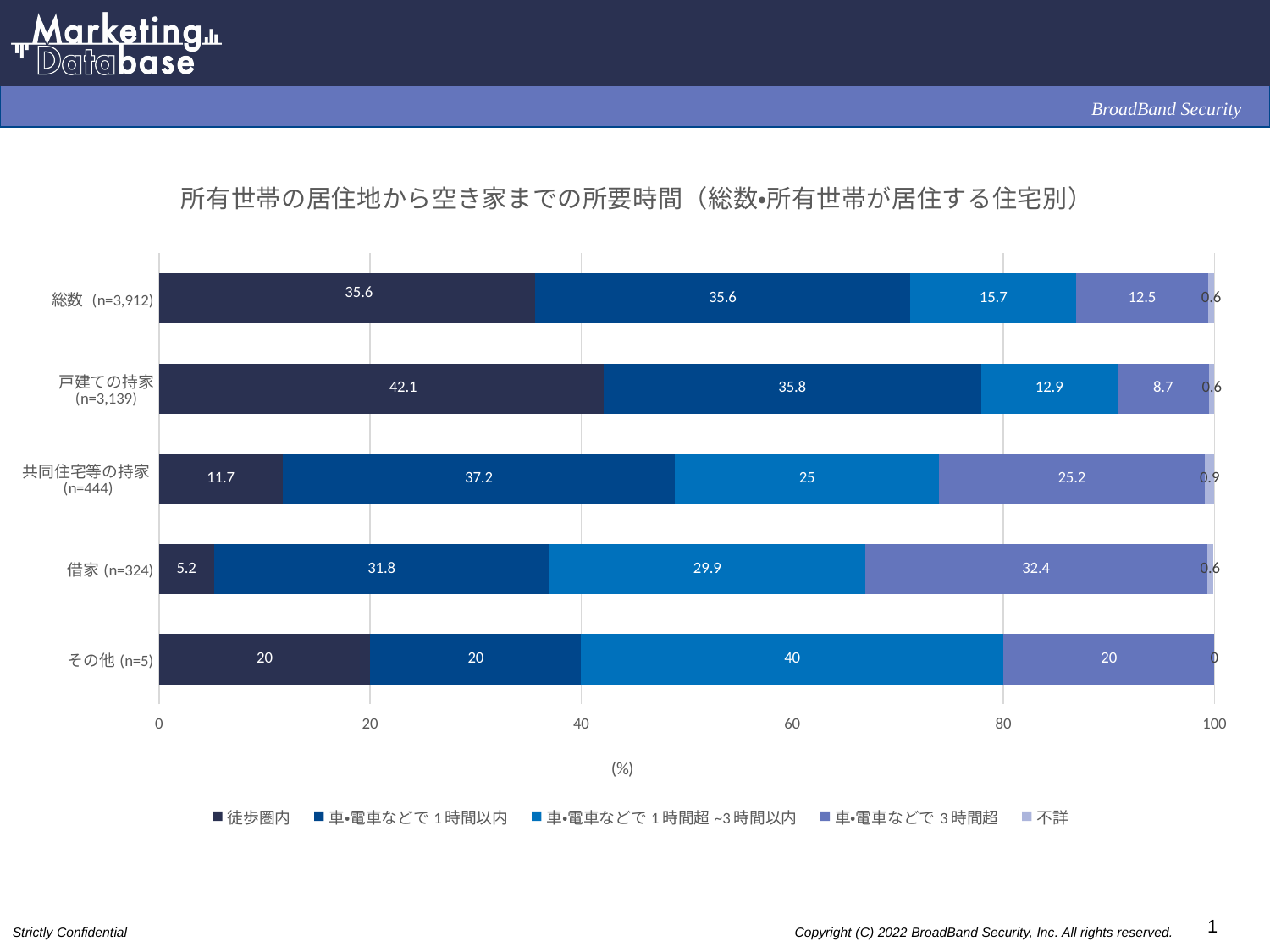

### Chart: 所有世帯の居住地から空き家までの所要時間（総数・所有世帯が居住する住宅別）

| Category | 徒歩圏内 | 車・電車などで1時間以内 | 車・電車などで1時間超~3時間以内 | 車・電車などで3時間超 | 不詳 |
|---|---|---|---|---|---|
| 総数 (n=3,912) | 35.6 | 35.6 | 15.7 | 12.5 | 0.6 |
| 戸建ての持家 (n=3,139) | 42.1 | 35.8 | 12.9 | 8.7 | 0.6 |
| 共同住宅等の持家(n=444) | 11.700000000000001 | 37.2 | 25.0 | 25.2 | 0.8999999999999999 |
| 借家(n=324) | 5.2 | 31.8 | 29.9 | 32.4 | 0.6 |
| その他(n=5) | 20.0 | 20.0 | 40.0 | 20.0 | 0.0 |